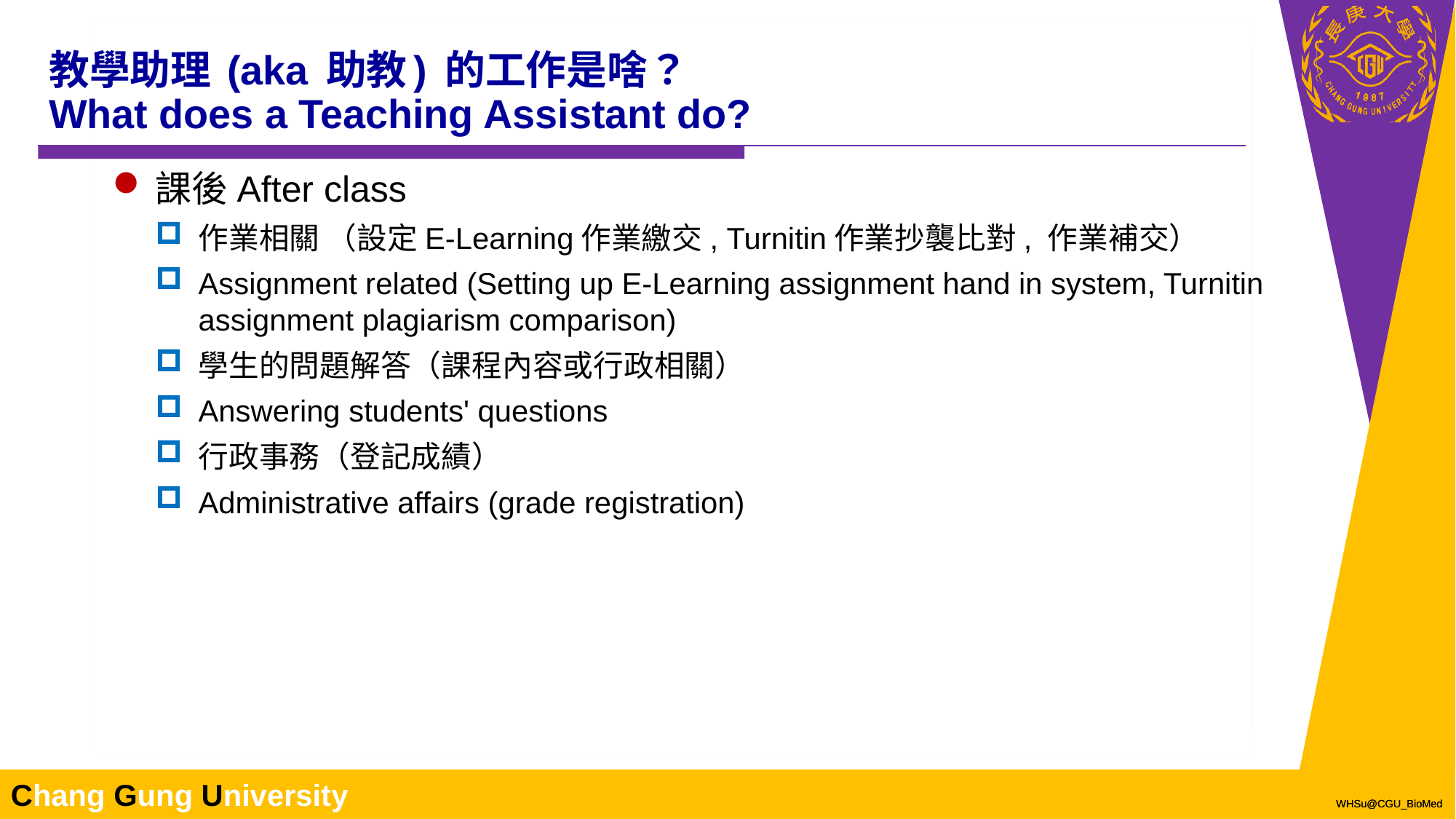

# 教學助理 (aka 助教) 的工作是啥？ What does a Teaching Assistant do?
課後After class
作業相關 （設定E-Learning作業繳交, Turnitin作業抄襲比對, 作業補交）
Assignment related (Setting up E-Learning assignment hand in system, Turnitin assignment plagiarism comparison)
學生的問題解答（課程內容或行政相關）
Answering students' questions
行政事務（登記成績）
Administrative affairs (grade registration)